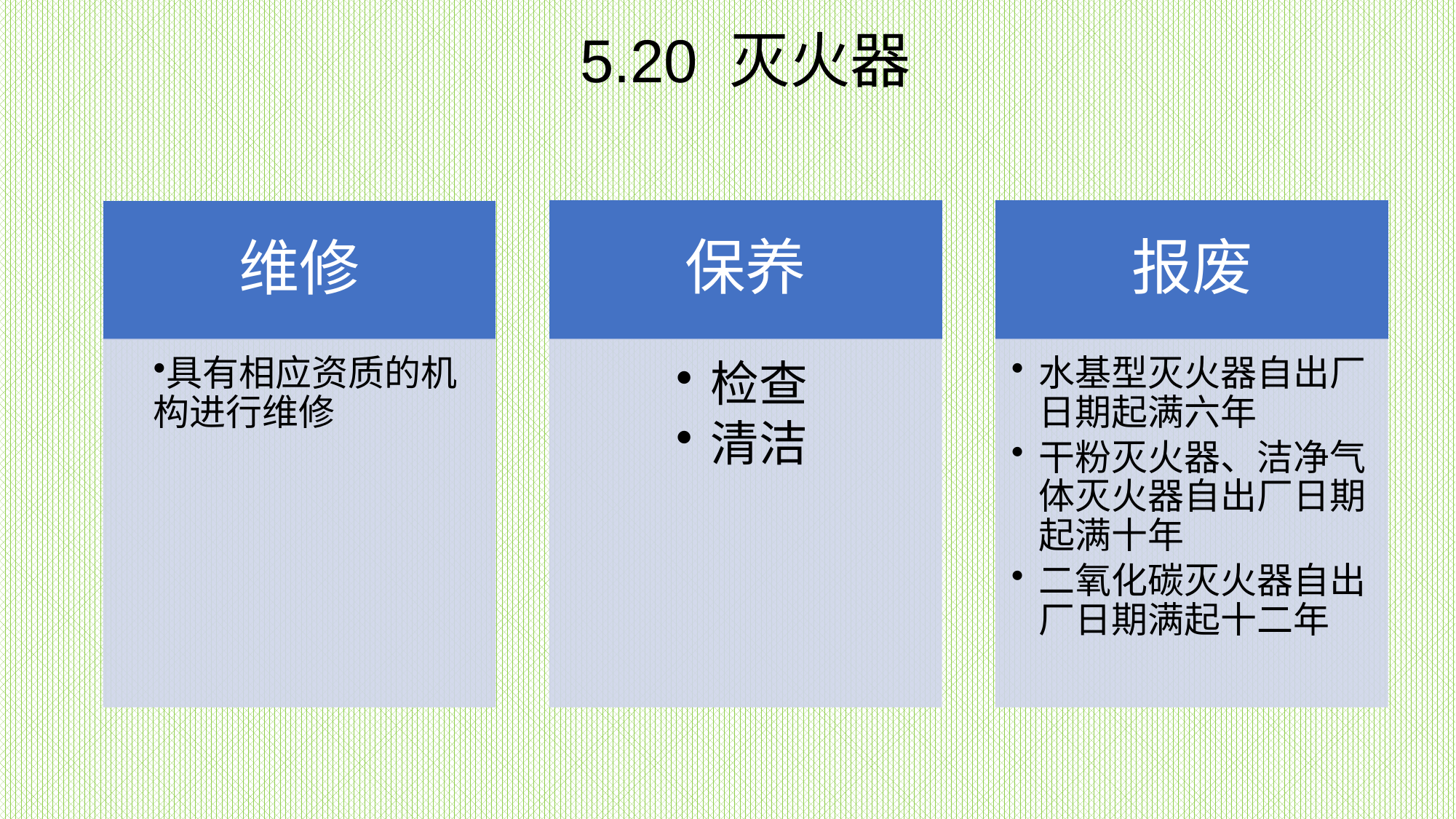

5.20 灭火器
维修
具有相应资质的机构进行维修
保养
检查
清洁
报废
水基型灭火器自出厂日期起满六年
干粉灭火器、洁净气体灭火器自出厂日期起满十年
二氧化碳灭火器自出厂日期满起十二年